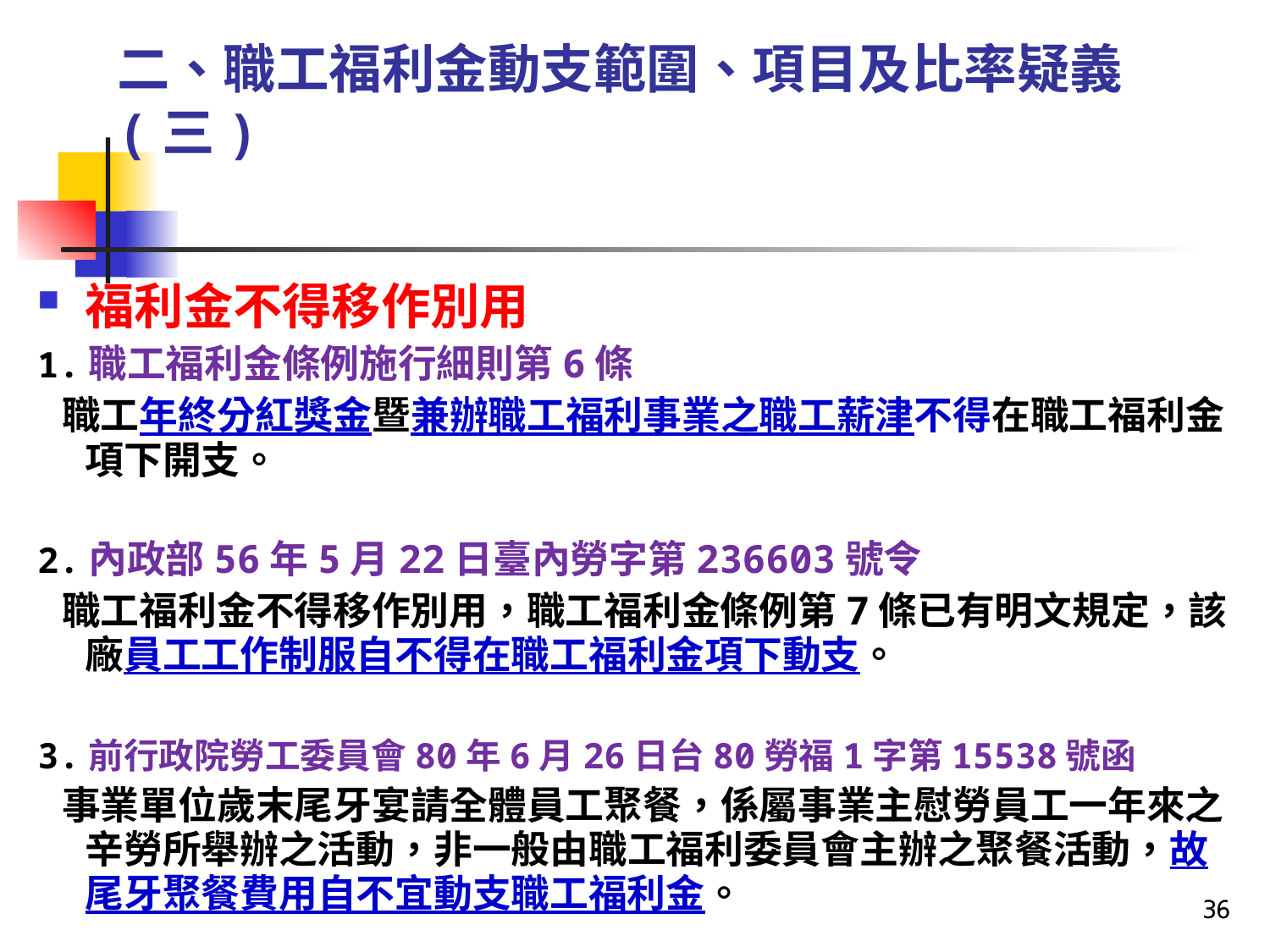

# 二、職工福利金動支範圍、項目及比率疑義(三)
福利金不得移作別用
1.職工福利金條例施行細則第6條
  職工年終分紅獎金暨兼辦職工福利事業之職工薪津不得在職工福利金項下開支。

2.內政部56年5月22日臺內勞字第236603號令
  職工福利金不得移作別用，職工福利金條例第7條已有明文規定，該廠員工工作制服自不得在職工福利金項下動支。

3.前行政院勞工委員會80年6月26日台80勞福1字第15538號函
  事業單位歲末尾牙宴請全體員工聚餐，係屬事業主慰勞員工一年來之辛勞所舉辦之活動，非一般由職工福利委員會主辦之聚餐活動，故尾牙聚餐費用自不宜動支職工福利金。

36